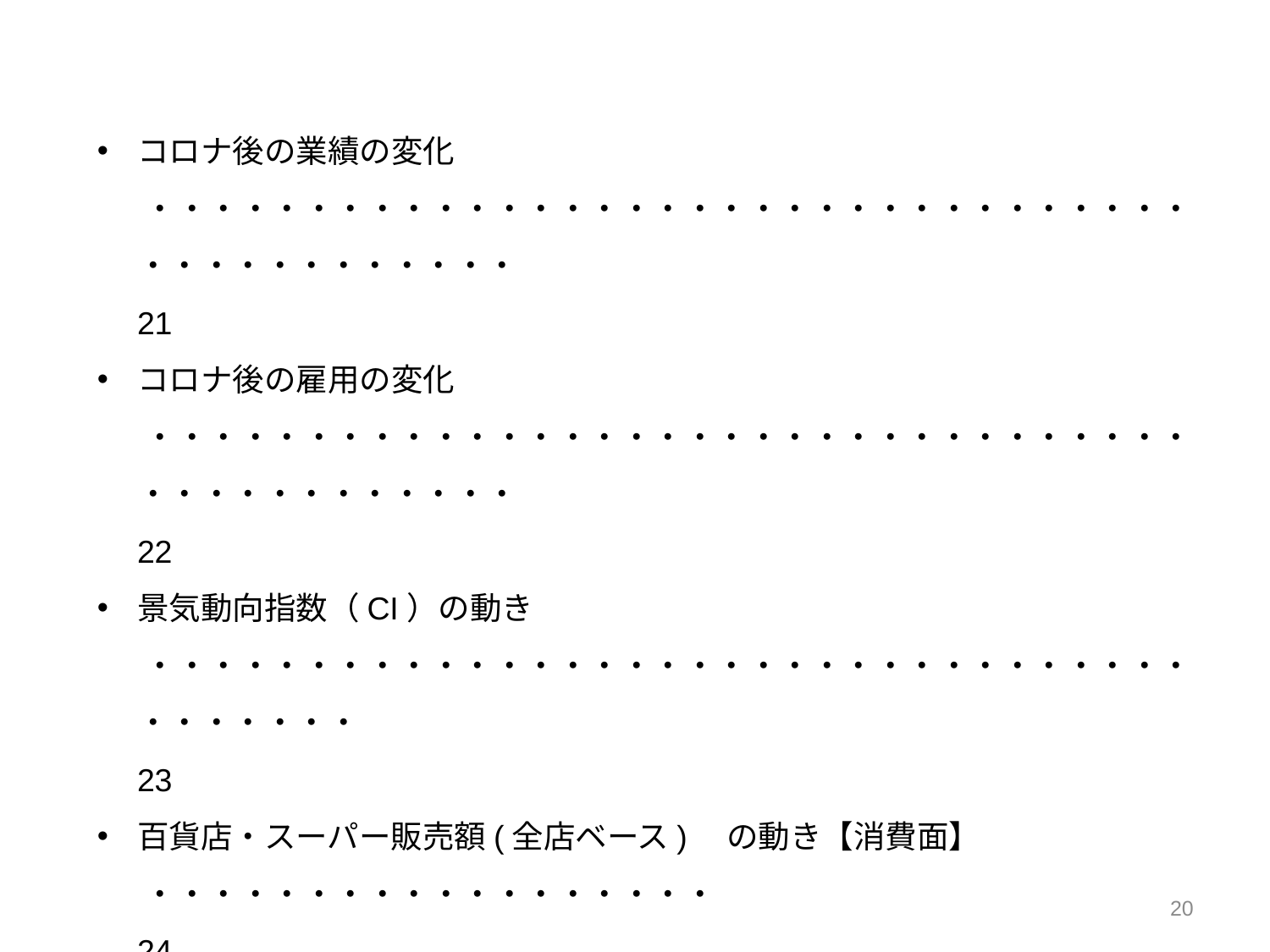

コロナ後の業績の変化 ・・・・・・・・・・・・・・・・・・・・・・・・・・・・・・・・・・・・・・・・・・・・・	21
コロナ後の雇用の変化 ・・・・・・・・・・・・・・・・・・・・・・・・・・・・・・・・・・・・・・・・・・・・・	22
景気動向指数（CI）の動き ・・・・・・・・・・・・・・・・・・・・・・・・・・・・・・・・・・・・・・・・	23
百貨店・スーパー販売額(全店ベース)　の動き【消費面】 ・・・・・・・・・・・・・・・・・・	24
家電販売額の動き【消費面】 ・・・・・・・・・・・・・・・・・・・・・・・・・・・・・・・・・・・・・・・・	25
新車販売台数の動き【消費面】 ・・・・・・・・・・・・・・・・・・・・・・・・・・・・・・・・・・・・・・	26
新設住宅着工戸数の動き【投資面】 ・・・・・・・・・・・・・・・・・・・・・・・・・・・・・・・・・・	27
機械受注額の動き【投資面】 ・・・・・・・・・・・・・・・・・・・・・・・・・・・・・・・・・・・・・・・・	28
設備投資動向の動き【投資面】 ・・・・・・・・・・・・・・・・・・・・・・・・・・・・・・・・・・・・・・	29
輸出額の動き【貿易・観光面】 ・・・・・・・・・・・・・・・・・・・・・・・・・・・・・・・・・・・・・・・	30
輸入額の動き【貿易・観光面】 ・・・・・・・・・・・・・・・・・・・・・・・・・・・・・・・・・・・・・・・	31
関西国際空港 国際線外国人旅客数の動き【貿易・観光面】 ・・・・・・・・・・・・・・	32
20